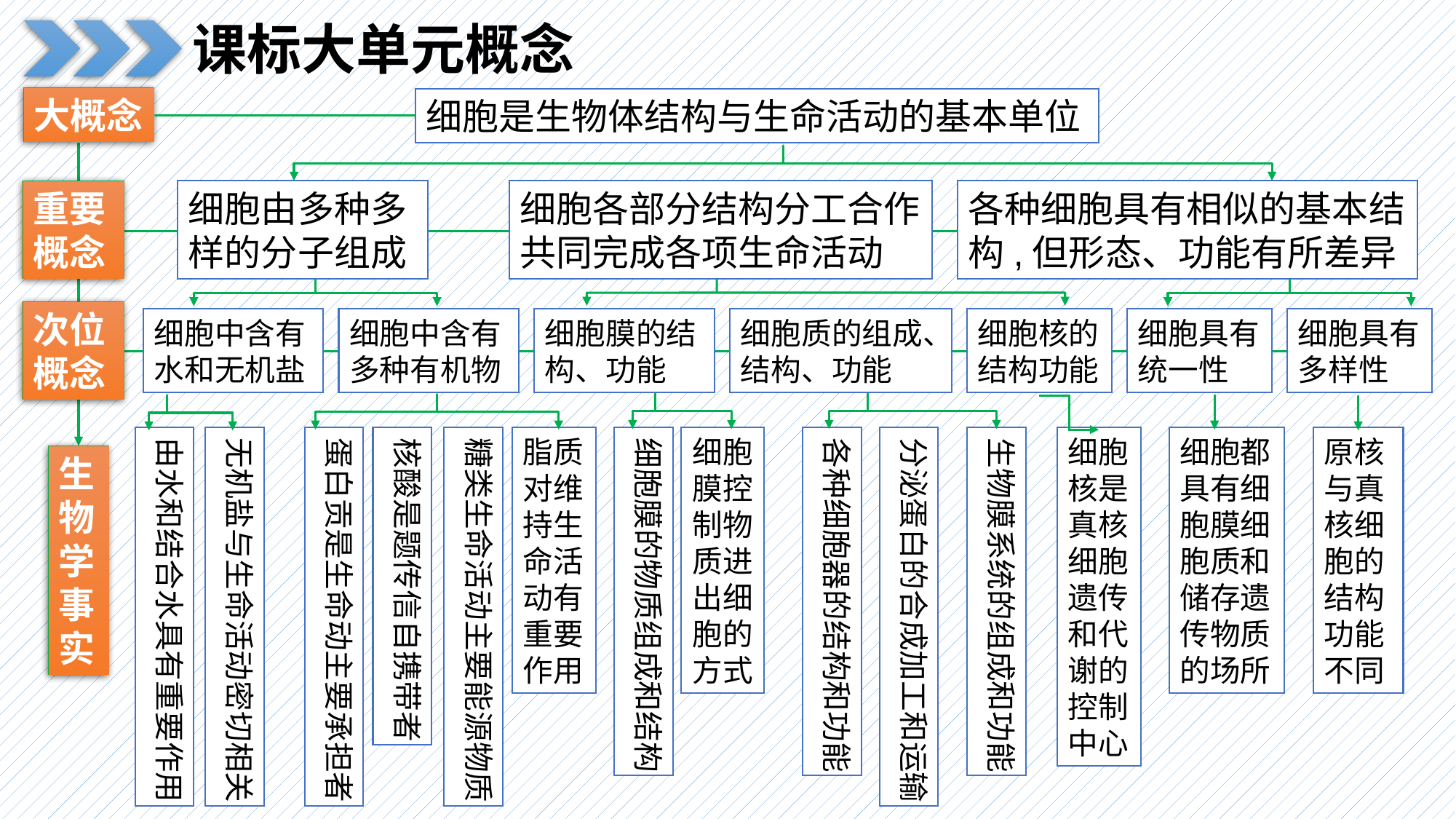

课标大单元概念

大概念
细胞是生物体结构与生命活动的基本单位

重要概念
细胞由多种多样的分子组成
细胞各部分结构分工合作共同完成各项生命活动
各种细胞具有相似的基本结构,但形态、功能有所差异

次位概念
细胞中含有水和无机盐
细胞中含有多种有机物
细胞膜的结构、功能
细胞质的组成、结构、功能
细胞核的结构功能
细胞具有统一性
细胞具有多样性

由水和结合水具有重要作用
无机盐与生命活动密切相关
蛋白贡是生命动主要承担者
核酸是题传信自携带者
糖类生命活动主要能源物质
脂质对维持生命活动有重要作用
细胞膜的物质组成和结构
细胞膜控制物质进出细胞的方式
各种细胞器的结构和功能
分泌蛋白的合成加工和运输
生物膜系统的组成和功能
细胞核是真核细胞遗传和代谢的控制中心
细胞都具有细胞膜细胞质和储存遗传物质的场所
原核与真核细胞的结构功能不同
生物学事实